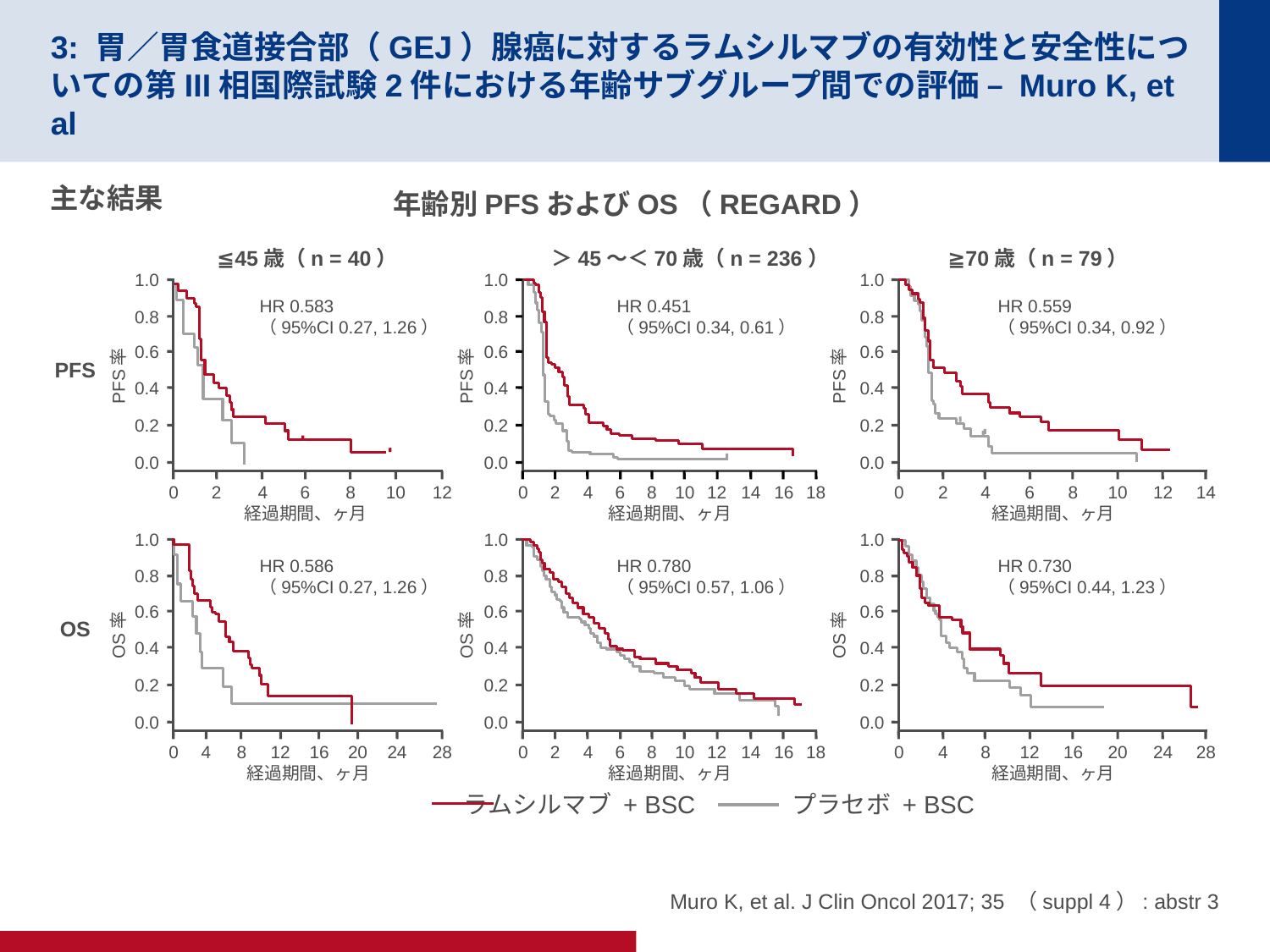

# 3: 胃／胃食道接合部（GEJ）腺癌に対するラムシルマブの有効性と安全性についての第III相国際試験2件における年齢サブグループ間での評価 – Muro K, et al
主な結果

年齢別PFSおよびOS（REGARD）
≦45歳（n = 40）
＞45～＜70歳（n = 236）
1.0

HR 0.451
（95%CI 0.34, 0.61）
0.8

0.6

PFS率
0.4

0.2

0.0

2
4
6

8
10
12

14
16
18
0
経過期間、ヶ月
≧70歳（n = 79）
1.0

HR 0.559
（95%CI 0.34, 0.92）
0.8

0.6

PFS率
0.4

0.2

0.0

12

14
0
2
4
6
8
10
経過期間、ヶ月
1.0

0.8

0.6

PFS率
0.4

0.2

0.0

0
2
4
6
8
10
12
経過期間、ヶ月

HR 0.583
（95%CI 0.27, 1.26）
PFS

1.0
1.0
1.0

HR 0.586
（95%CI 0.27, 1.26）
HR 0.780
（95%CI 0.57, 1.06）
HR 0.730
（95%CI 0.44, 1.23）
0.8
0.8
0.8

0.6
0.6
0.6
OS

OS率
OS率
OS率
0.4
0.4
0.4

0.2
0.2
0.2

0.0
0.0
0.0

2
4
6

8
10
12

14
16
18

24

28
0
4
8
12
16
20
24
28
0
0
4
8
12
16
20
経過期間、ヶ月
経過期間、ヶ月
経過期間、ヶ月
ラムシルマブ + BSC             プラセボ + BSC
Muro K, et al. J Clin Oncol 2017; 35 （suppl 4）: abstr 3